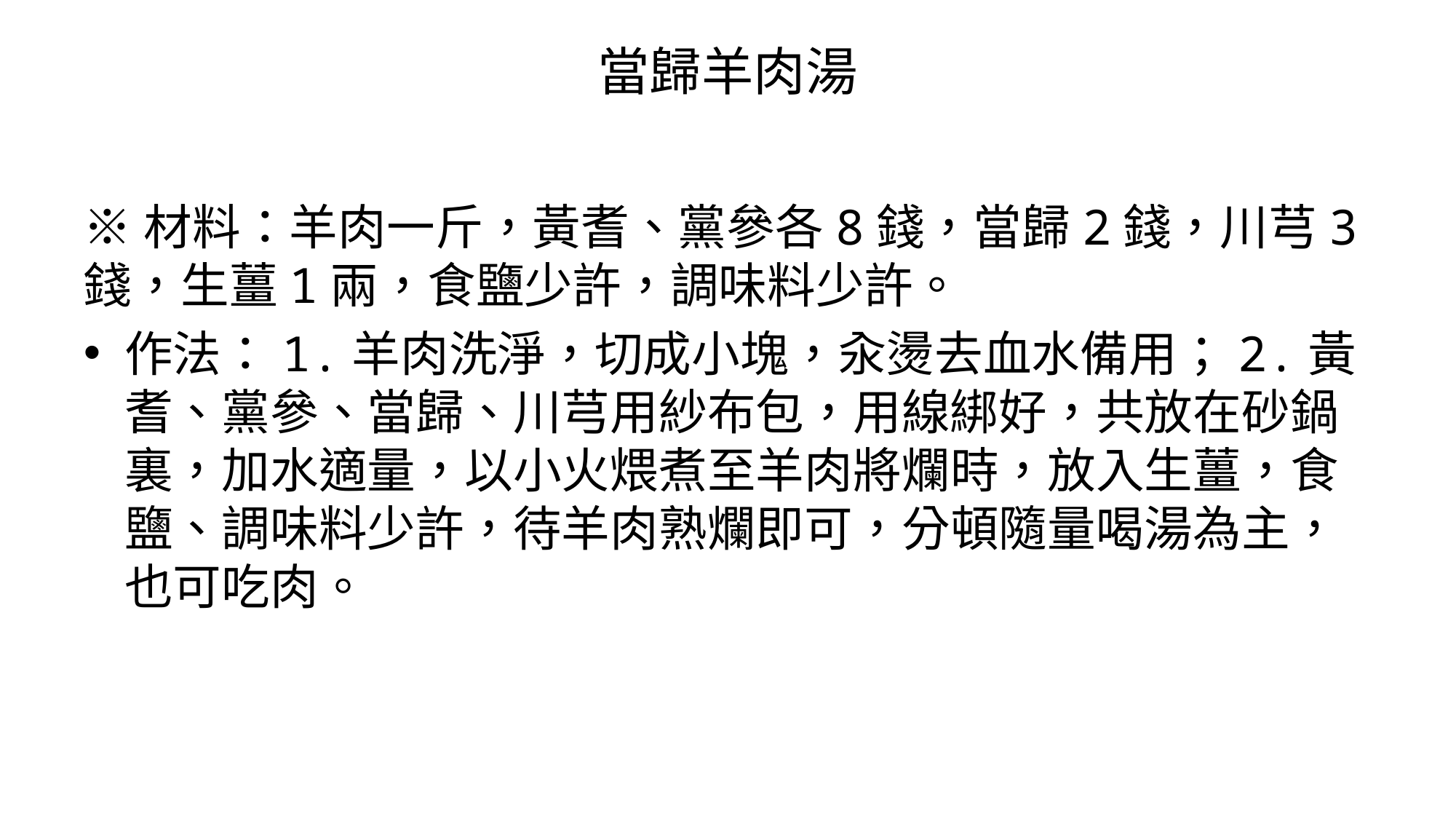

# 當歸羊肉湯
※材料：羊肉一斤，黃耆、黨參各8錢，當歸2錢，川芎3錢，生薑1兩，食鹽少許，調味料少許。
作法：1.羊肉洗淨，切成小塊，汆燙去血水備用；2.黃耆、黨參、當歸、川芎用紗布包，用線綁好，共放在砂鍋裏，加水適量，以小火煨煮至羊肉將爛時，放入生薑，食鹽、調味料少許，待羊肉熟爛即可，分頓隨量喝湯為主，也可吃肉。